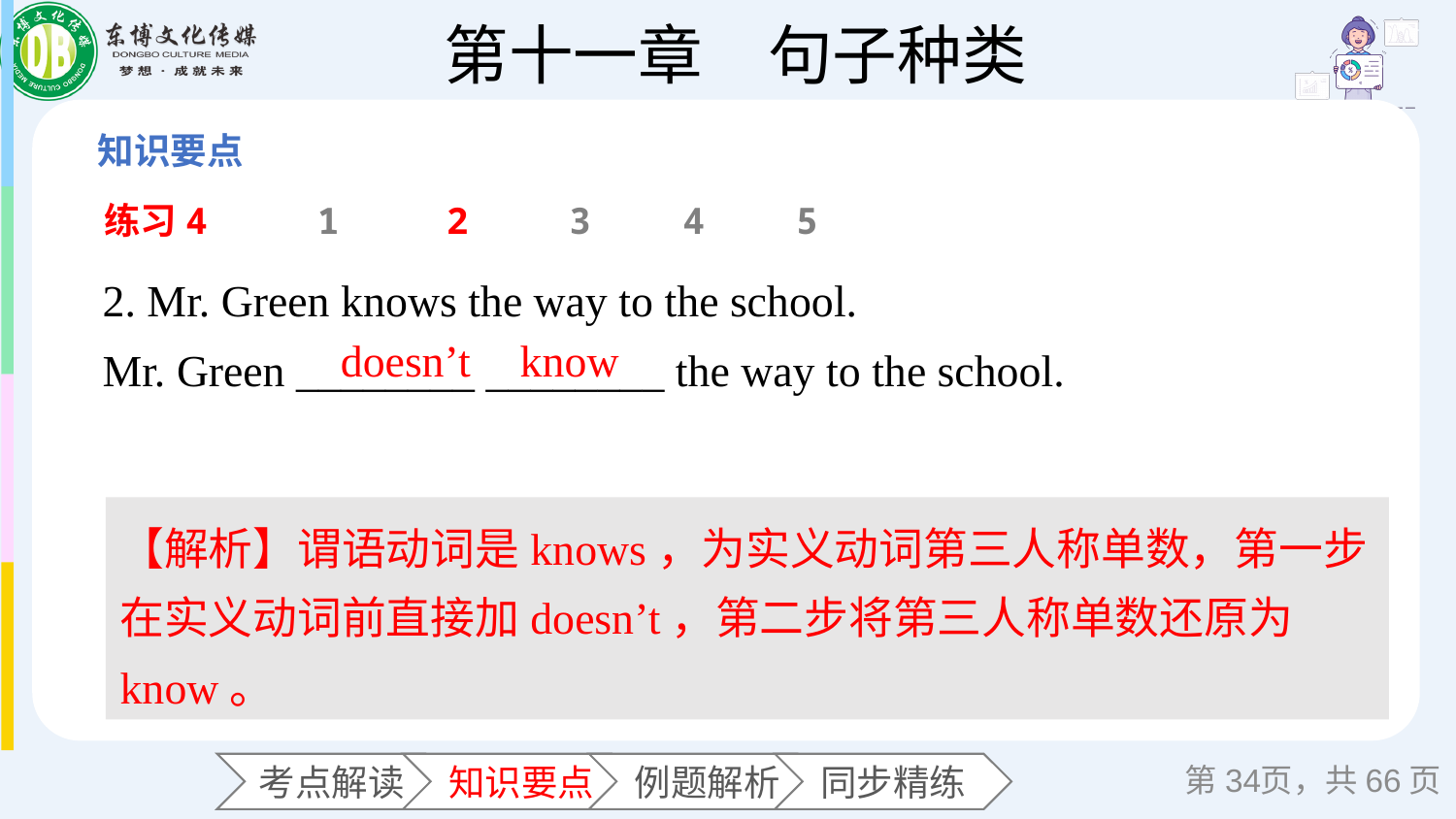

练习4
1
2
3
4
5
2. Mr. Green knows the way to the school.
Mr. Green ________ ________ the way to the school.
 doesn’t
know
【解析】谓语动词是knows，为实义动词第三人称单数，第一步在实义动词前直接加doesn’t，第二步将第三人称单数还原为know。
第34页，共66页